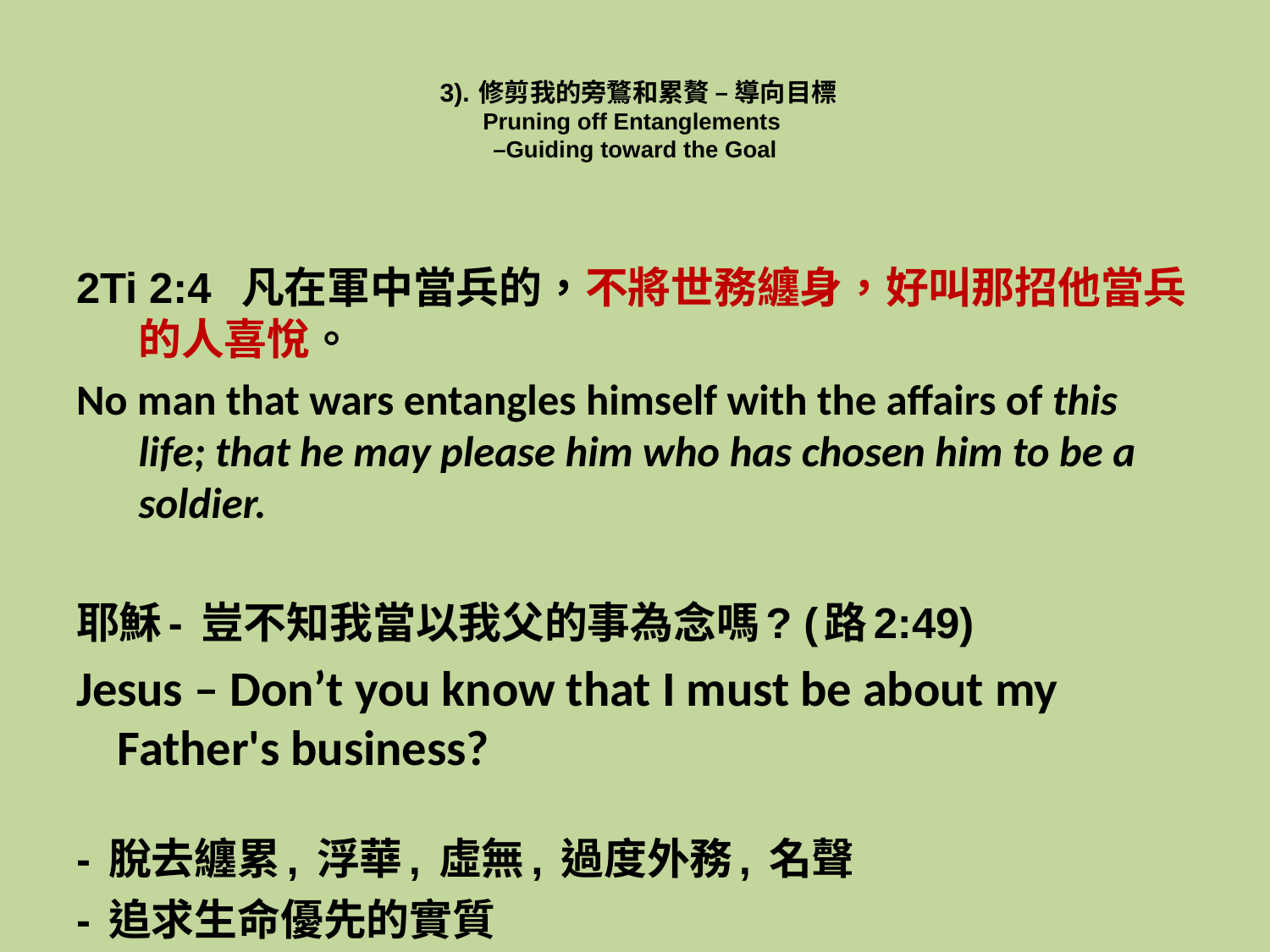

# 3). 修剪我的旁鶩和累贅 – 導向目標 Pruning off Entanglements –Guiding toward the Goal
2Ti 2:4  凡在軍中當兵的，不將世務纏身，好叫那招他當兵的人喜悅。
No man that wars entangles himself with the affairs of this life; that he may please him who has chosen him to be a soldier.

耶穌- 豈不知我當以我父的事為念嗎? (路2:49)
Jesus – Don’t you know that I must be about my Father's business?

- 脫去纏累, 浮華, 虛無, 過度外務, 名聲
- 追求生命優先的實質